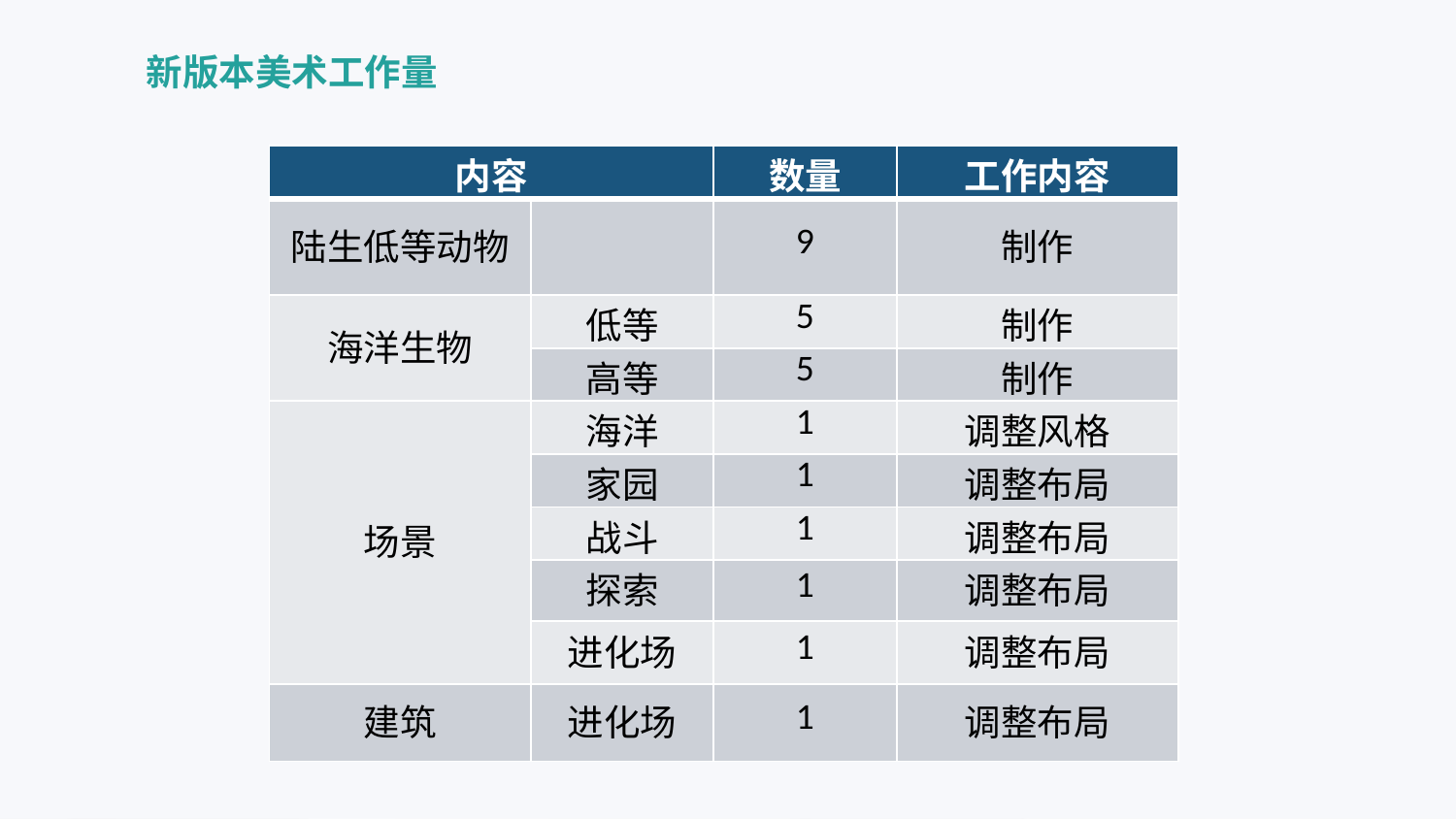

新版本美术工作量
| 内容 |  | 数量 | 工作内容 |
| --- | --- | --- | --- |
| 陆生低等动物 |  | 9 | 制作 |
| 海洋生物 | 低等 | 5 | 制作 |
|  | 高等 | 5 | 制作 |
| 场景 | 海洋 | 1 | 调整风格 |
|  | 家园 | 1 | 调整布局 |
|  | 战斗 | 1 | 调整布局 |
|  | 探索 | 1 | 调整布局 |
|  | 进化场 | 1 | 调整布局 |
| 建筑 | 进化场 | 1 | 调整布局 |